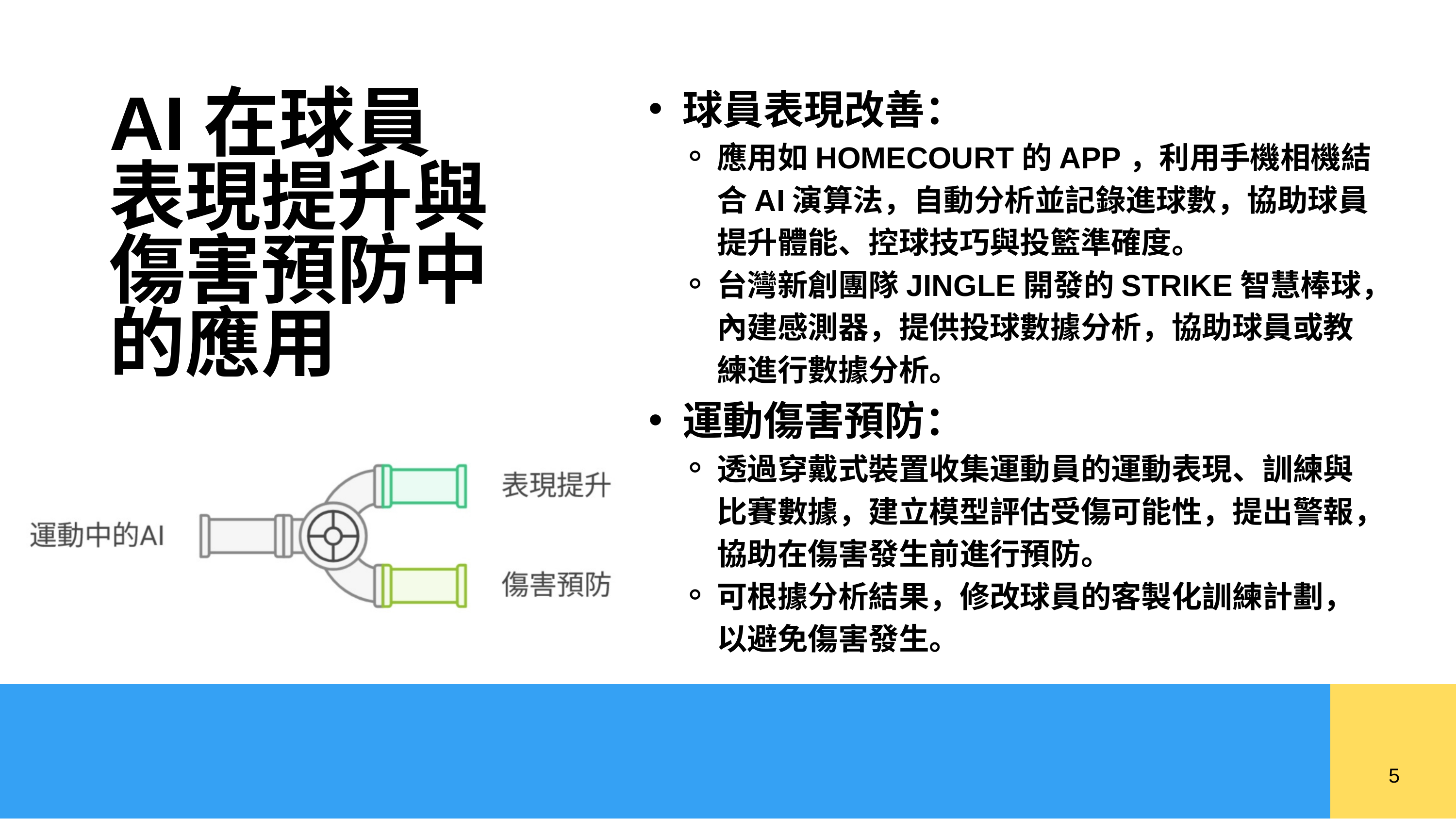

球員表現改善：
應用如HOMECOURT的APP，利用手機相機結合AI演算法，自動分析並記錄進球數，協助球員提升體能、控球技巧與投籃準確度。
台灣新創團隊JINGLE開發的STRIKE智慧棒球，內建感測器，提供投球數據分析，協助球員或教練進行數據分析。
運動傷害預防：
透過穿戴式裝置收集運動員的運動表現、訓練與比賽數據，建立模型評估受傷可能性，提出警報，協助在傷害發生前進行預防。
可根據分析結果，修改球員的客製化訓練計劃，以避免傷害發生。
AI在球員表現提升與傷害預防中的應用

5